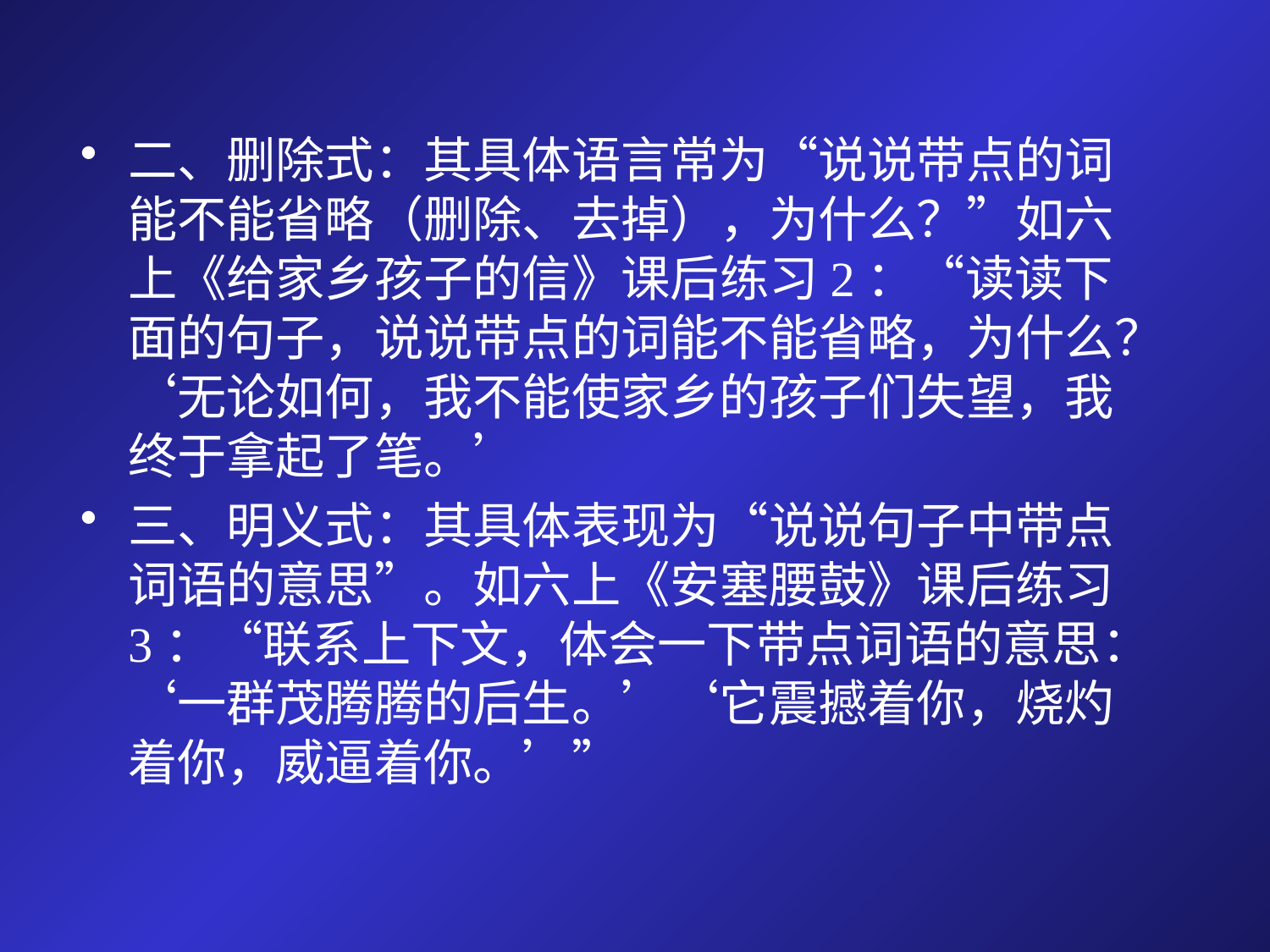

二、删除式：其具体语言常为“说说带点的词能不能省略（删除、去掉），为什么？”如六上《给家乡孩子的信》课后练习2：“读读下面的句子，说说带点的词能不能省略，为什么？‘无论如何，我不能使家乡的孩子们失望，我终于拿起了笔。’
三、明义式：其具体表现为“说说句子中带点词语的意思”。如六上《安塞腰鼓》课后练习3：“联系上下文，体会一下带点词语的意思：‘一群茂腾腾的后生。’‘它震撼着你，烧灼着你，威逼着你。’”